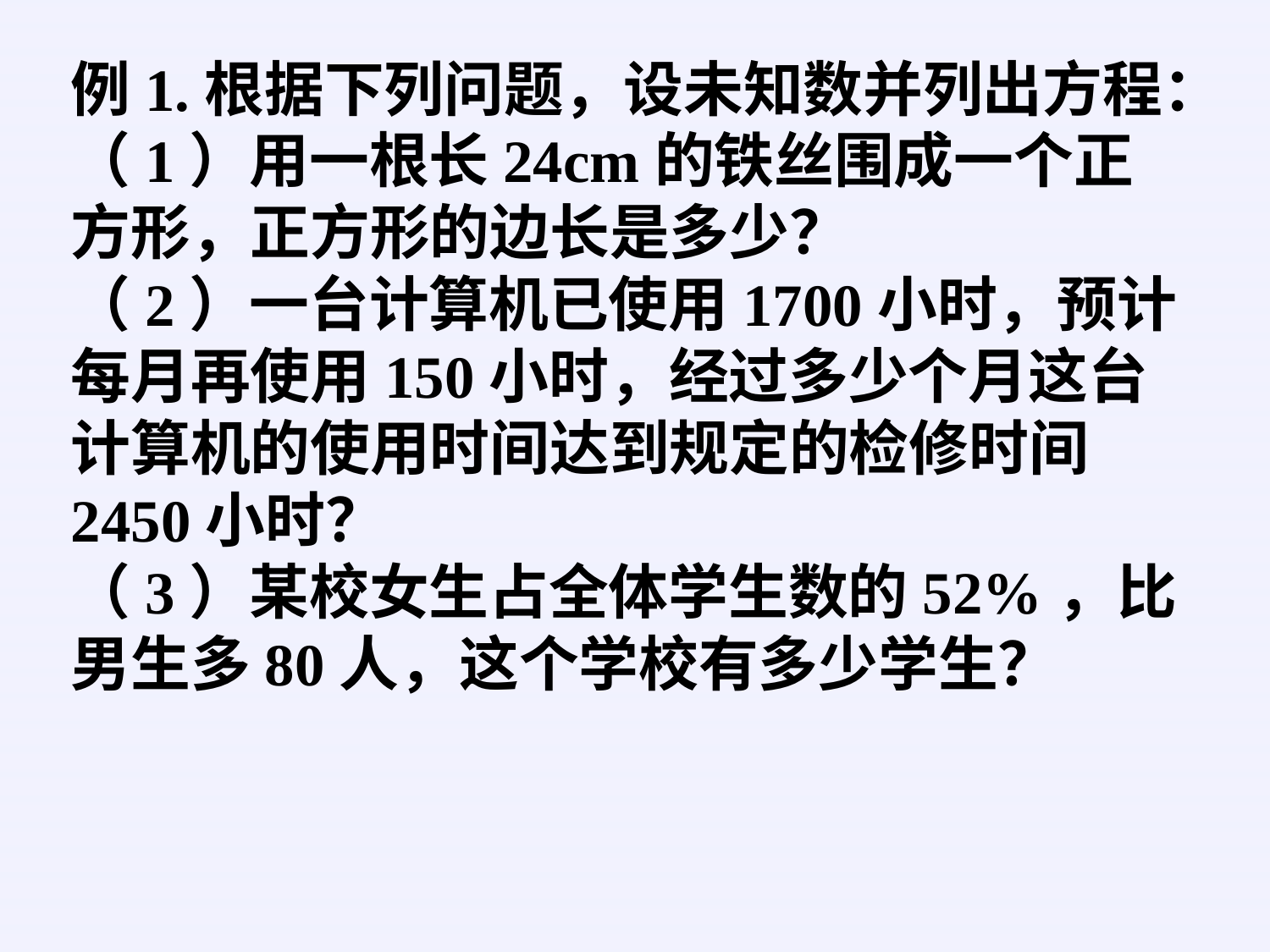

例1.根据下列问题，设未知数并列出方程：
（1）用一根长24cm的铁丝围成一个正
方形，正方形的边长是多少？
（2）一台计算机已使用1700小时，预计
每月再使用150小时，经过多少个月这台
计算机的使用时间达到规定的检修时间
2450小时？
（3）某校女生占全体学生数的52%，比
男生多80人，这个学校有多少学生？